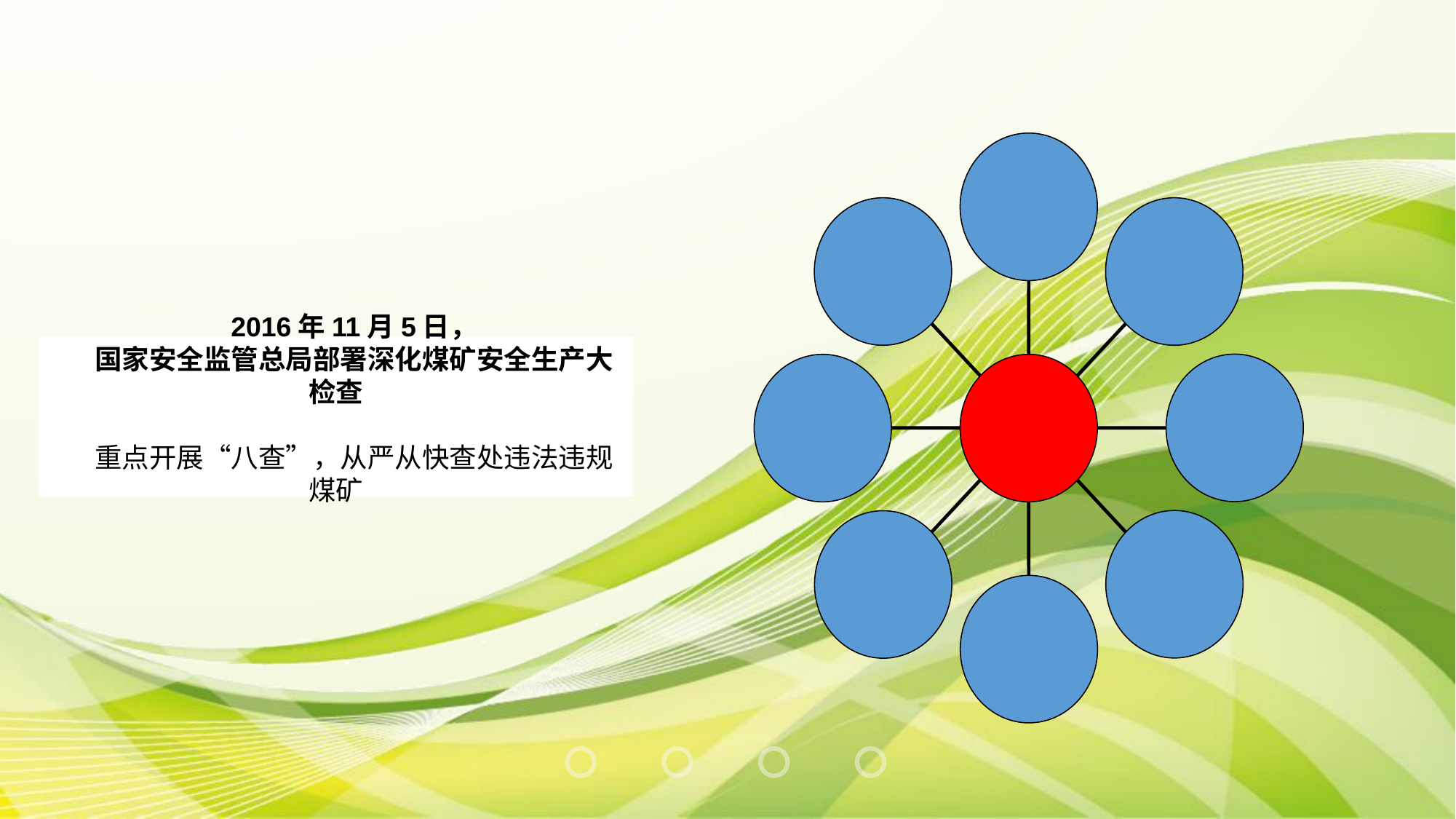

2016年11月5日，
国家安全监管总局部署深化煤矿安全生产大检查

重点开展“八查”，从严从快查处违法违规煤矿